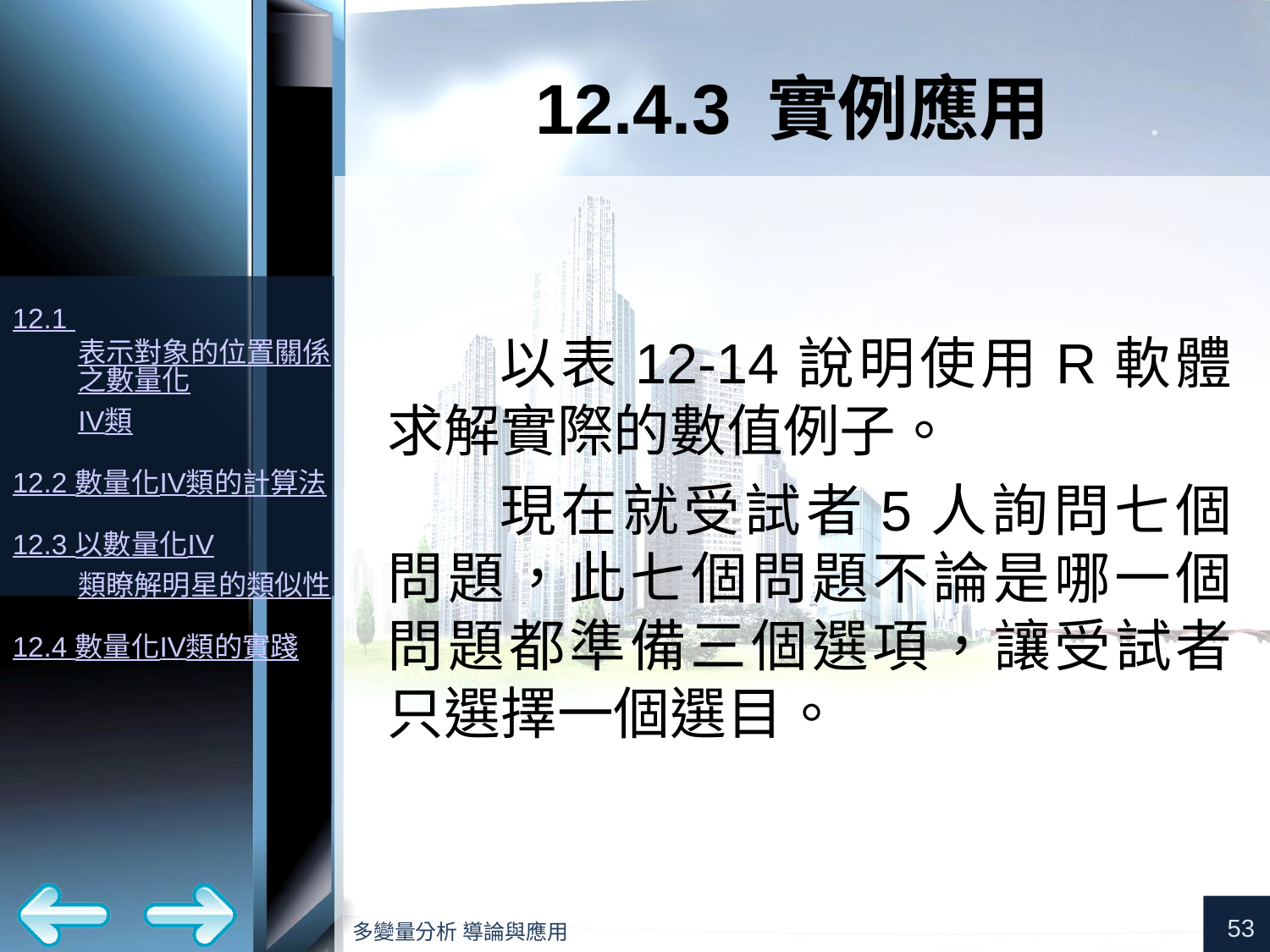

# 12.4.3 實例應用
以表12-14說明使用R軟體求解實際的數值例子。
現在就受試者5人詢問七個問題，此七個問題不論是哪一個問題都準備三個選項，讓受試者只選擇一個選目。
53
多變量分析 導論與應用